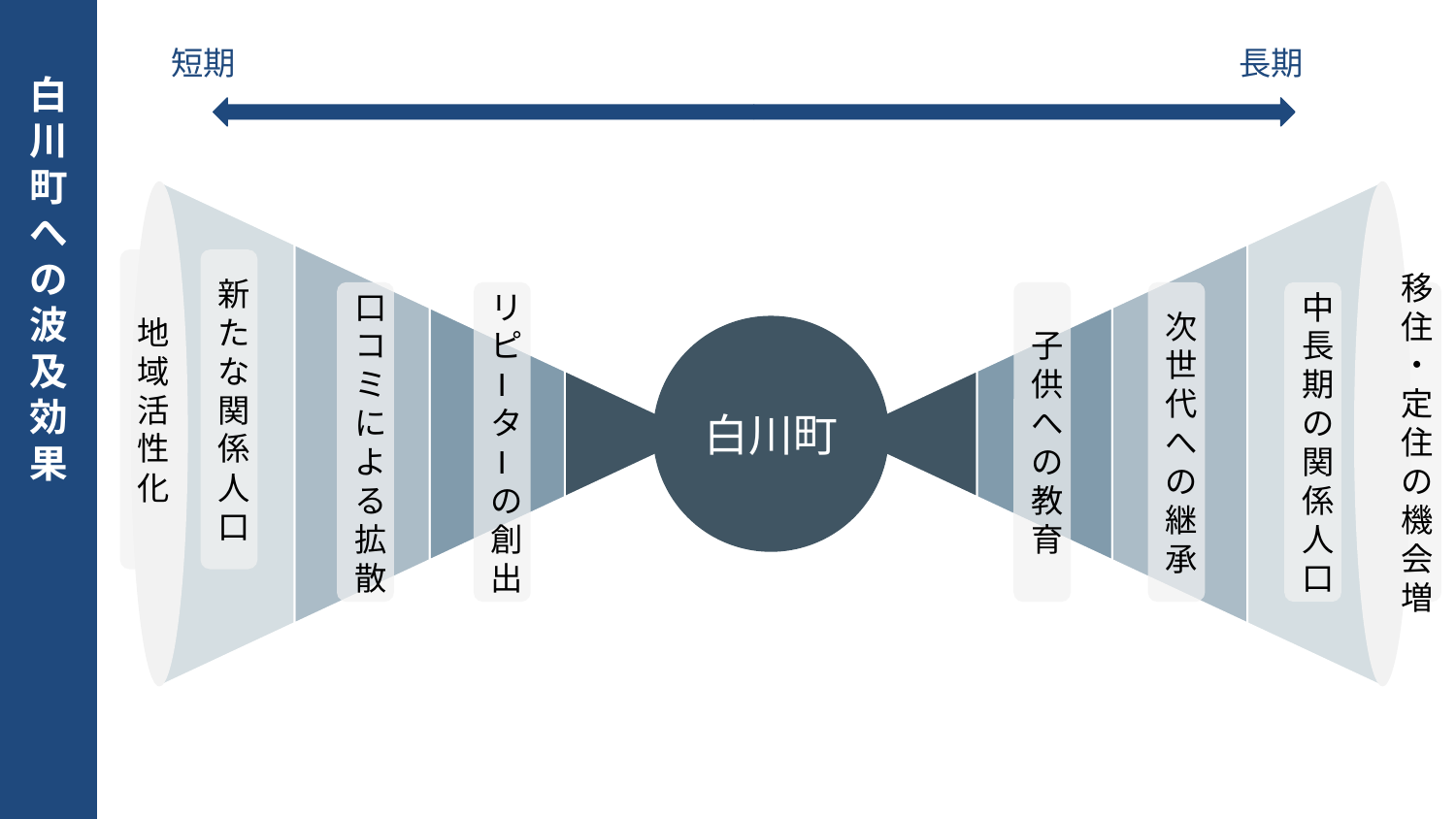

短期
長期
白川町への波及効果

地域活性化
新たな関係人口
口コミによる拡散
リピI
タI
の創出
子供への教育
次世代への継承
中長期の関係人口
移住・定住の機会増
白川町